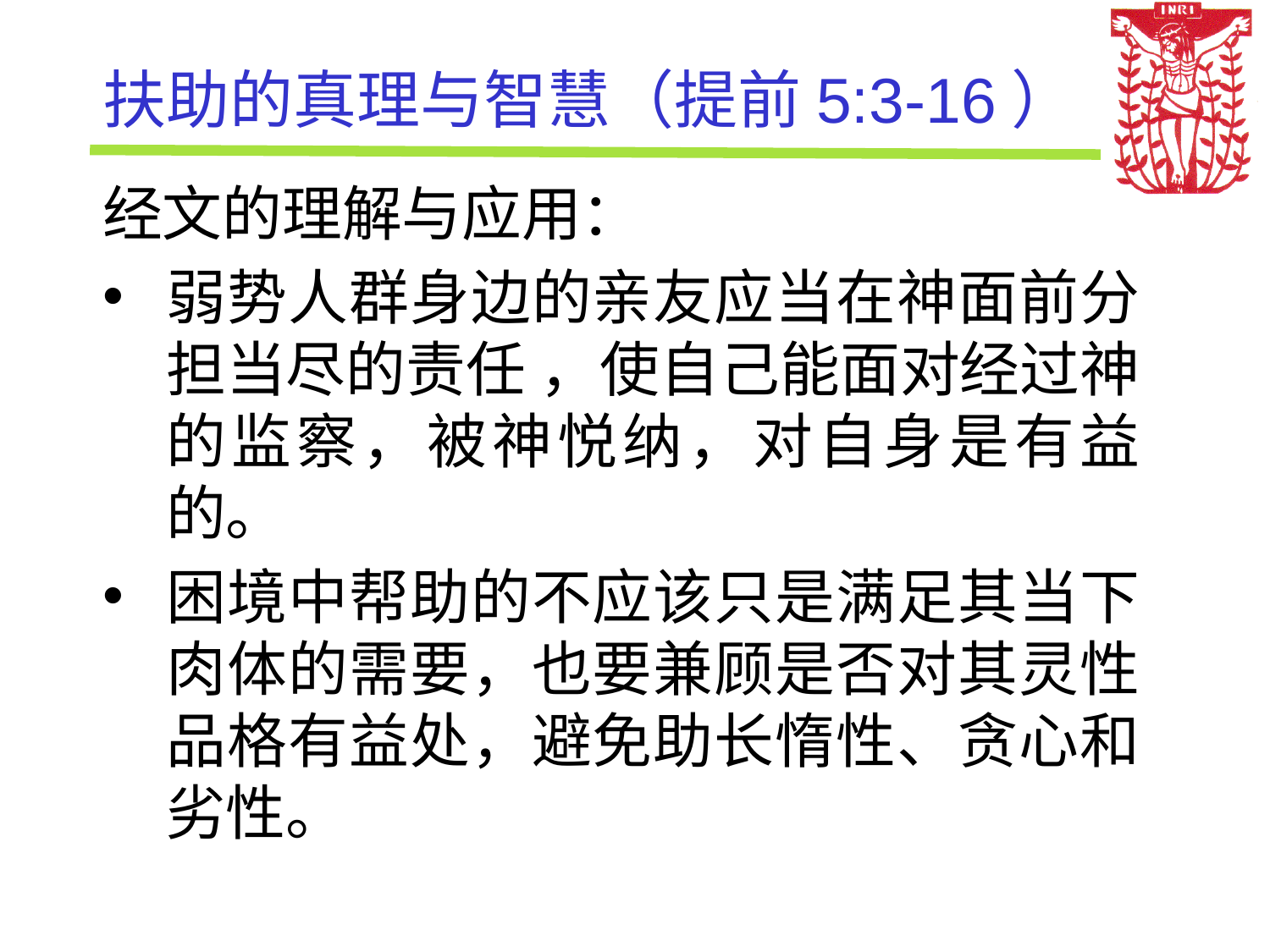

# 扶助的真理与智慧（提前5:3-16）
经文的理解与应用：
弱势人群身边的亲友应当在神面前分担当尽的责任 ，使自己能面对经过神的监察，被神悦纳，对自身是有益的。
困境中帮助的不应该只是满足其当下肉体的需要，也要兼顾是否对其灵性品格有益处，避免助长惰性、贪心和劣性。